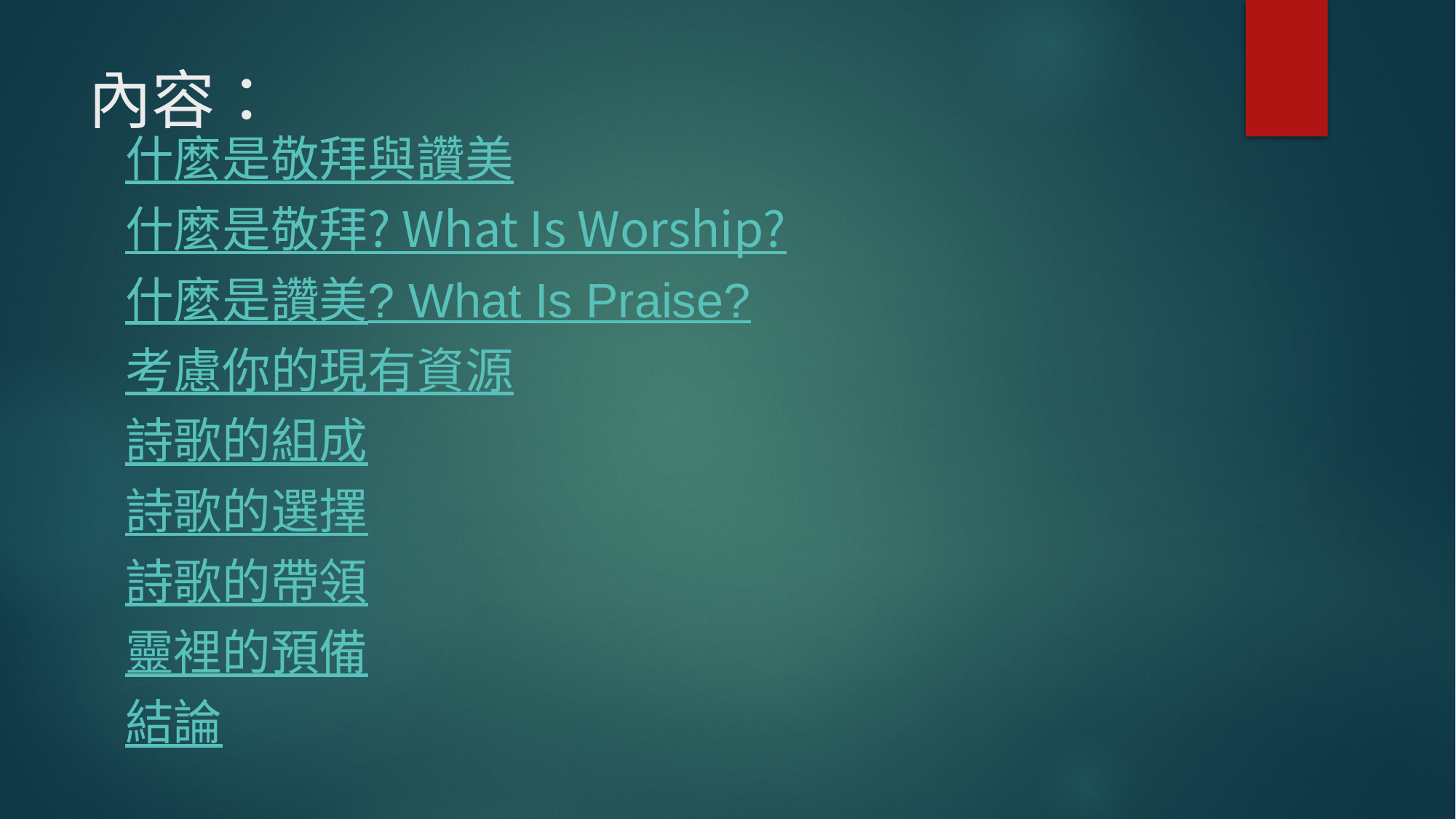

# 內容：
什麼是敬拜與讚美
什麼是敬拜? What Is Worship?
什麼是讚美? What Is Praise?
考慮你的現有資源
詩歌的組成
詩歌的選擇
詩歌的帶領
靈裡的預備
結論